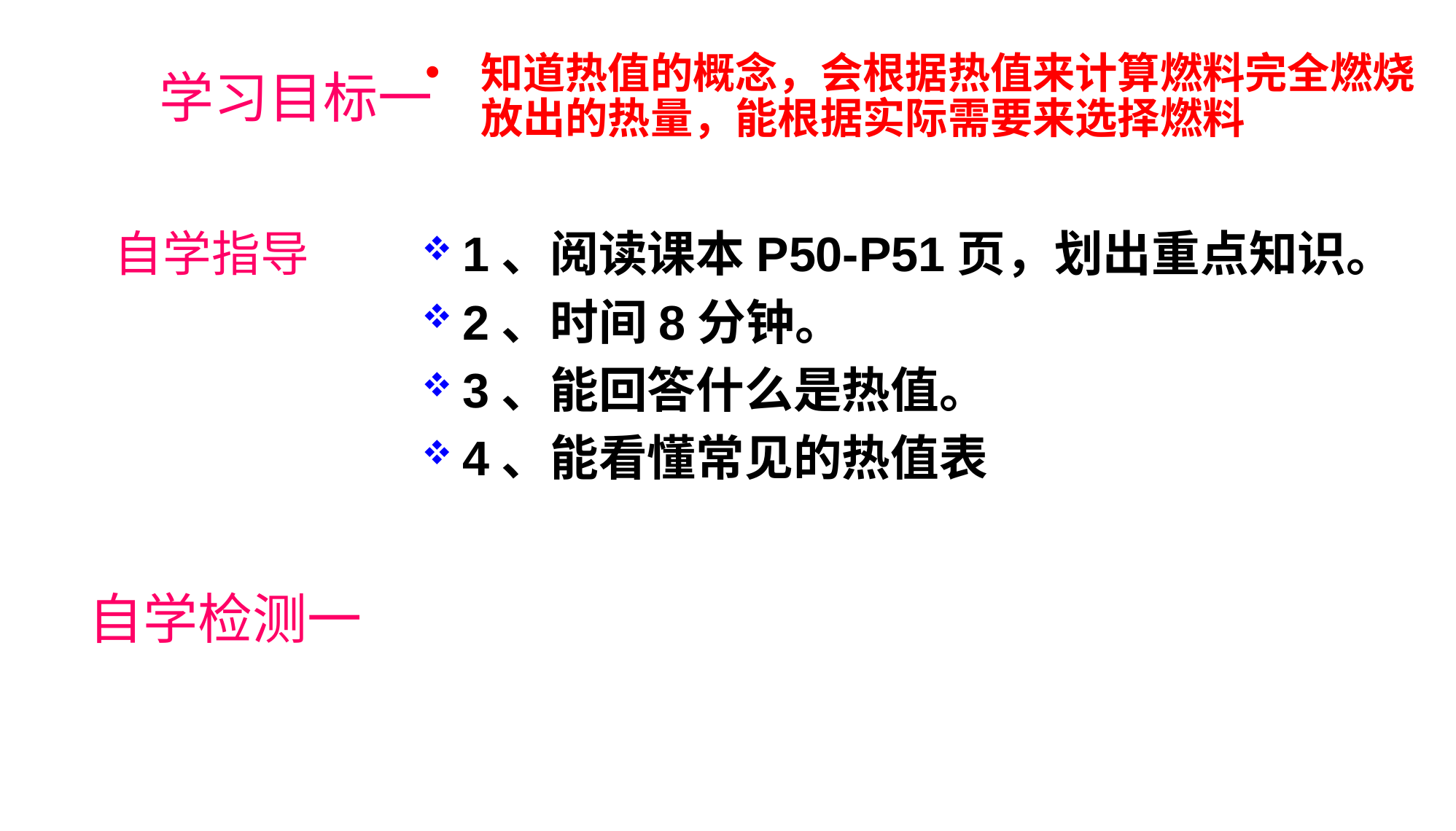

知道热值的概念，会根据热值来计算燃料完全燃烧放出的热量，能根据实际需要来选择燃料
# 学习目标一
1、阅读课本P50-P51页，划出重点知识。
2、时间8分钟。
3、能回答什么是热值。
4、能看懂常见的热值表
自学指导
自学检测一